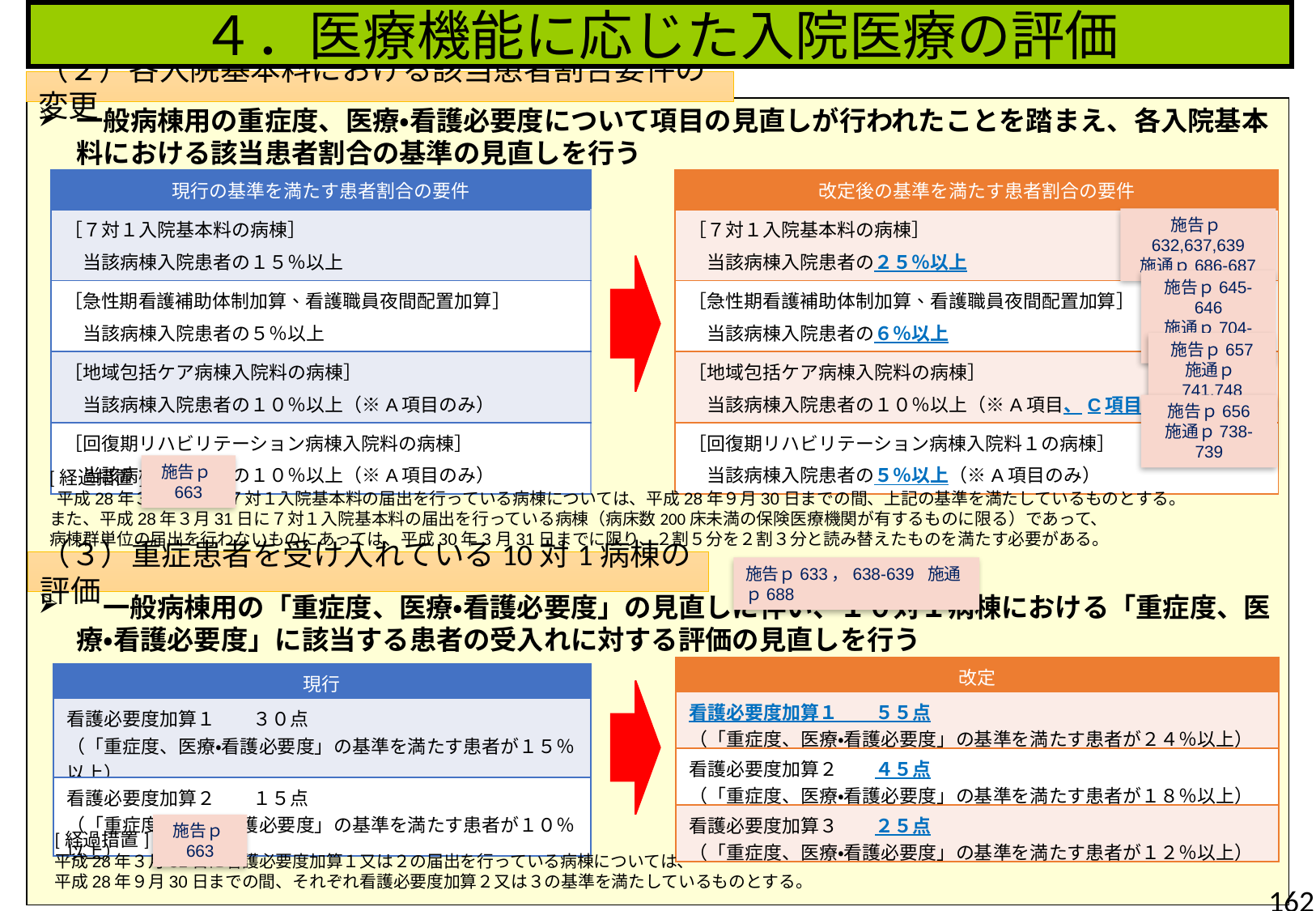

４．医療機能に応じた入院医療の評価
（２）各入院基本料における該当患者割合要件の変更
一般病棟用の重症度、医療・看護必要度について項目の見直しが行われたことを踏まえ、各入院基本料における該当患者割合の基準の見直しを行う

　一般病棟用の「重症度、医療・看護必要度」の見直しに伴い、１０対１病棟における「重症度、医療・看護必要度」に該当する患者の受入れに対する評価の見直しを行う

| 現行の基準を満たす患者割合の要件 |
| --- |
| ［７対１入院基本料の病棟］ 　当該病棟入院患者の１５％以上 |
| ［急性期看護補助体制加算、看護職員夜間配置加算］ 　当該病棟入院患者の５％以上 |
| ［地域包括ケア病棟入院料の病棟］ 　当該病棟入院患者の１０％以上（※A項目のみ） |
| ［回復期リハビリテーション病棟入院料の病棟］ 　当該病棟入院患者の１０％以上（※A項目のみ） |
| 改定後の基準を満たす患者割合の要件 |
| --- |
| ［７対１入院基本料の病棟］ 　当該病棟入院患者の２５％以上 |
| ［急性期看護補助体制加算、看護職員夜間配置加算］ 　当該病棟入院患者の６％以上 |
| ［地域包括ケア病棟入院料の病棟］ 　当該病棟入院患者の１０％以上（※A項目、C項目） |
| ［回復期リハビリテーション病棟入院料１の病棟］ 　当該病棟入院患者の５％以上（※A項目のみ） |
施告ｐ632,637,639
施通ｐ686-687

施告ｐ645-646
施通ｐ704-706
施告ｐ657
施通ｐ741,748
施告ｐ656
施通ｐ738-739
施告ｐ663
[経過措置]
 平成28年３月31日に７対１入院基本料の届出を行っている病棟については、平成28年９月30日までの間、上記の基準を満たしているものとする。
また、平成28年３月31日に７対１入院基本料の届出を行っている病棟（病床数200床未満の保険医療機関が有するものに限る）であって、
病棟群単位の届出を行わないものにあっては、平成30年3月31日までに限り、２割５分を２割３分と読み替えたものを満たす必要がある。
（３）重症患者を受け入れている10対1病棟の評価
施告ｐ633，638-639  施通ｐ688
| 改定 |
| --- |
| 看護必要度加算１　　５５点 （「重症度、医療・看護必要度」の基準を満たす患者が２４％以上） |
| 看護必要度加算２　　４５点 （「重症度、医療・看護必要度」の基準を満たす患者が１８％以上） |
| 看護必要度加算３　　２５点 （「重症度、医療・看護必要度」の基準を満たす患者が１２％以上） |
| 現行 |
| --- |
| 看護必要度加算１　　３０点 （「重症度、医療・看護必要度」の基準を満たす患者が１５％以上） |
| 看護必要度加算２　　１５点 （「重症度、医療・看護必要度」の基準を満たす患者が１０％以上） |

施告ｐ663
[経過措置]
平成28年３月31日に看護必要度加算１又は２の届出を行っている病棟については、
平成28年９月30日までの間、それぞれ看護必要度加算２又は３の基準を満たしているものとする。
162